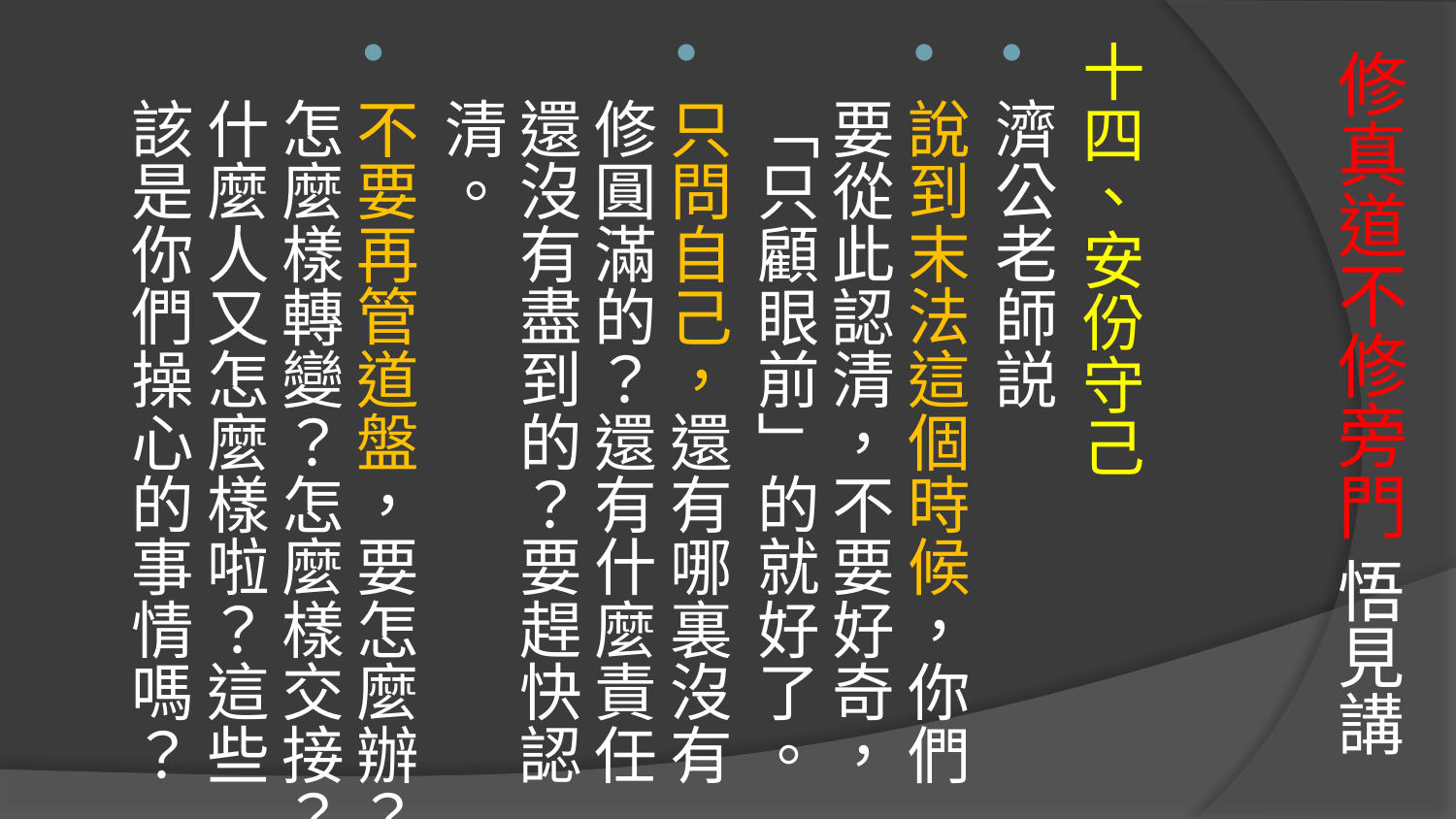

# 修真道不修旁門 悟見講
十四、安份守己
濟公老師説
說到末法這個時候，你們要從此認清，不要好奇，「只顧眼前」的就好了。
只問自己，還有哪裏沒有修圓滿的？還有什麼責任還沒有盡到的？要趕快認清。
不要再管道盤，要怎麼辦？怎麼樣轉變？怎麼樣交接？什麼人又怎麼樣啦？這些該是你們操心的事情嗎？